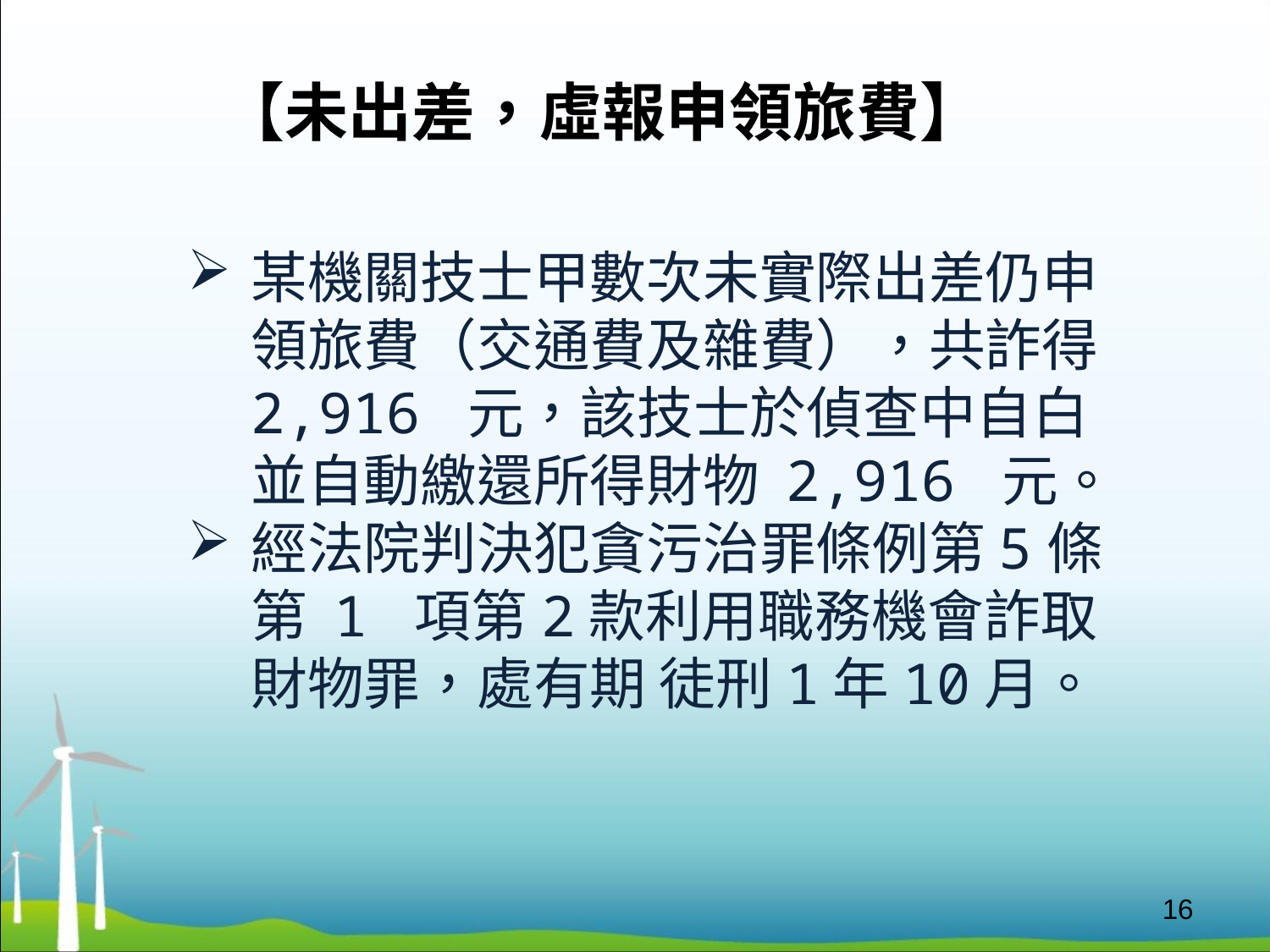

【未出差，虛報申領旅費】
某機關技士甲數次未實際出差仍申領旅費（交通費及雜費），共詐得2,916 元，該技士於偵查中自白並自動繳還所得財物 2,916 元。
經法院判決犯貪污治罪條例第5條第 1 項第2款利用職務機會詐取財物罪，處有期 徒刑1年10月。
16